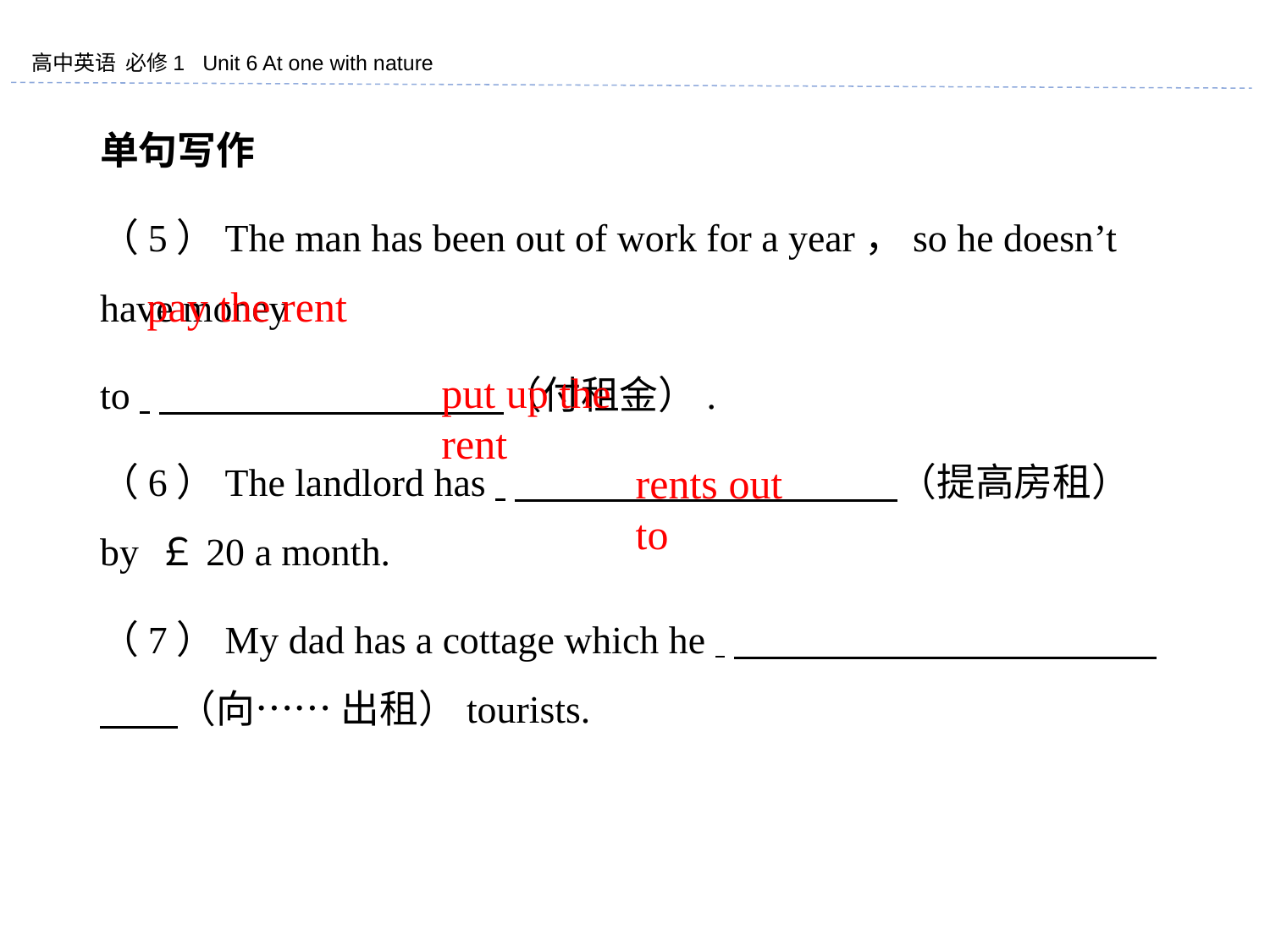

单句写作
（5）The man has been out of work for a year，so he doesn’t have money
to  　　　　  　　　　  （付租金）.
（6）The landlord has  　　　　  　　　　  　（提高房租） by ￡20 a month.
（7）My dad has a cottage which he  　　　　  　　　　  　　　　（向…… 出租）tourists.
pay the rent
put up the rent
rents out to